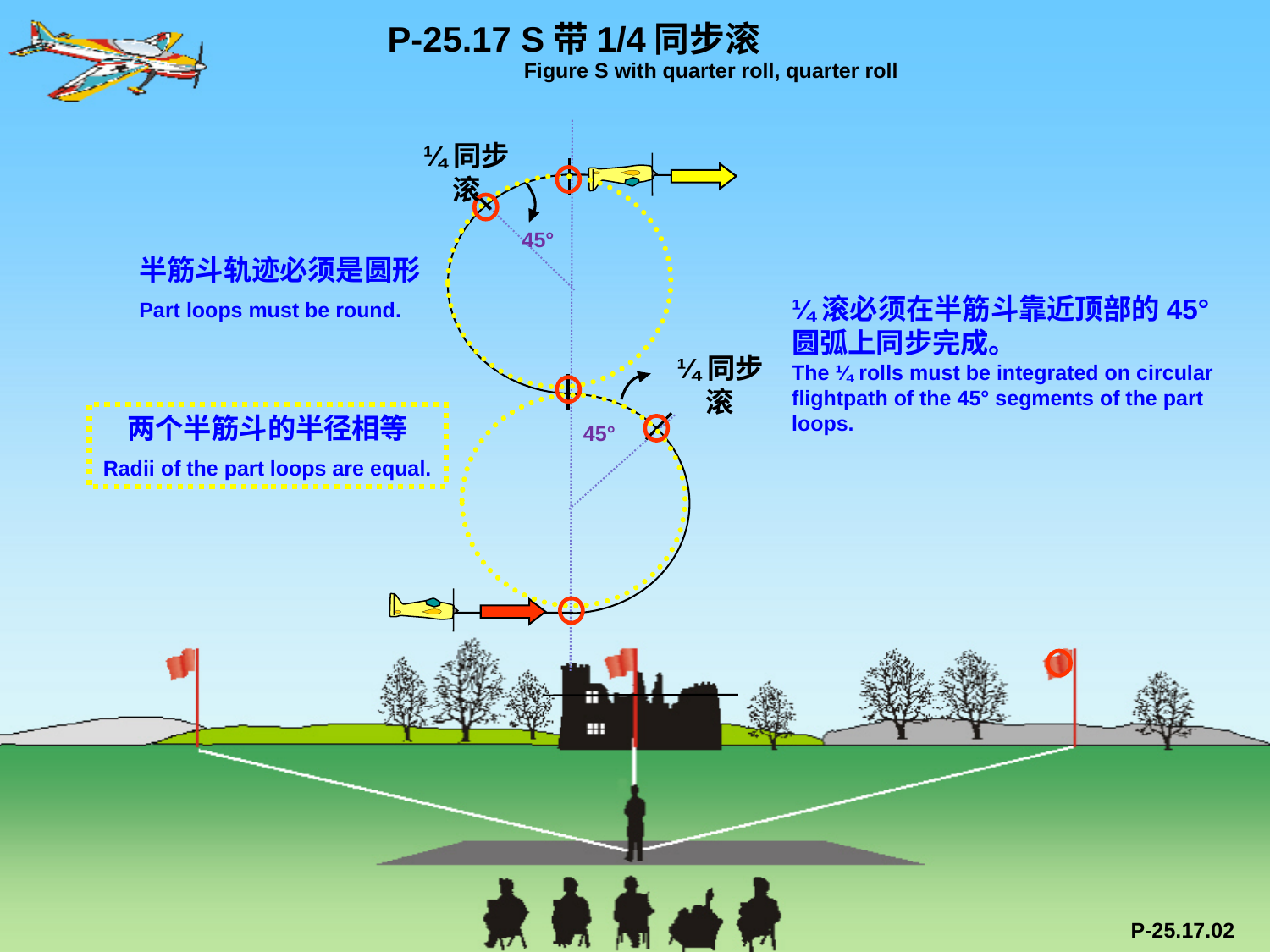

P-25.17 S带1/4同步滚
                       Figure S with quarter roll, quarter roll
¼同步滚

45°
半筋斗轨迹必须是圆形
Part loops must be round.
¼滚必须在半筋斗靠近顶部的45°圆弧上同步完成。
The ¼ rolls must be integrated on circular flightpath of the 45° segments of the part loops.
¼同步滚

两个半筋斗的半径相等
Radii of the part loops are equal.
45°

P-25.17.02